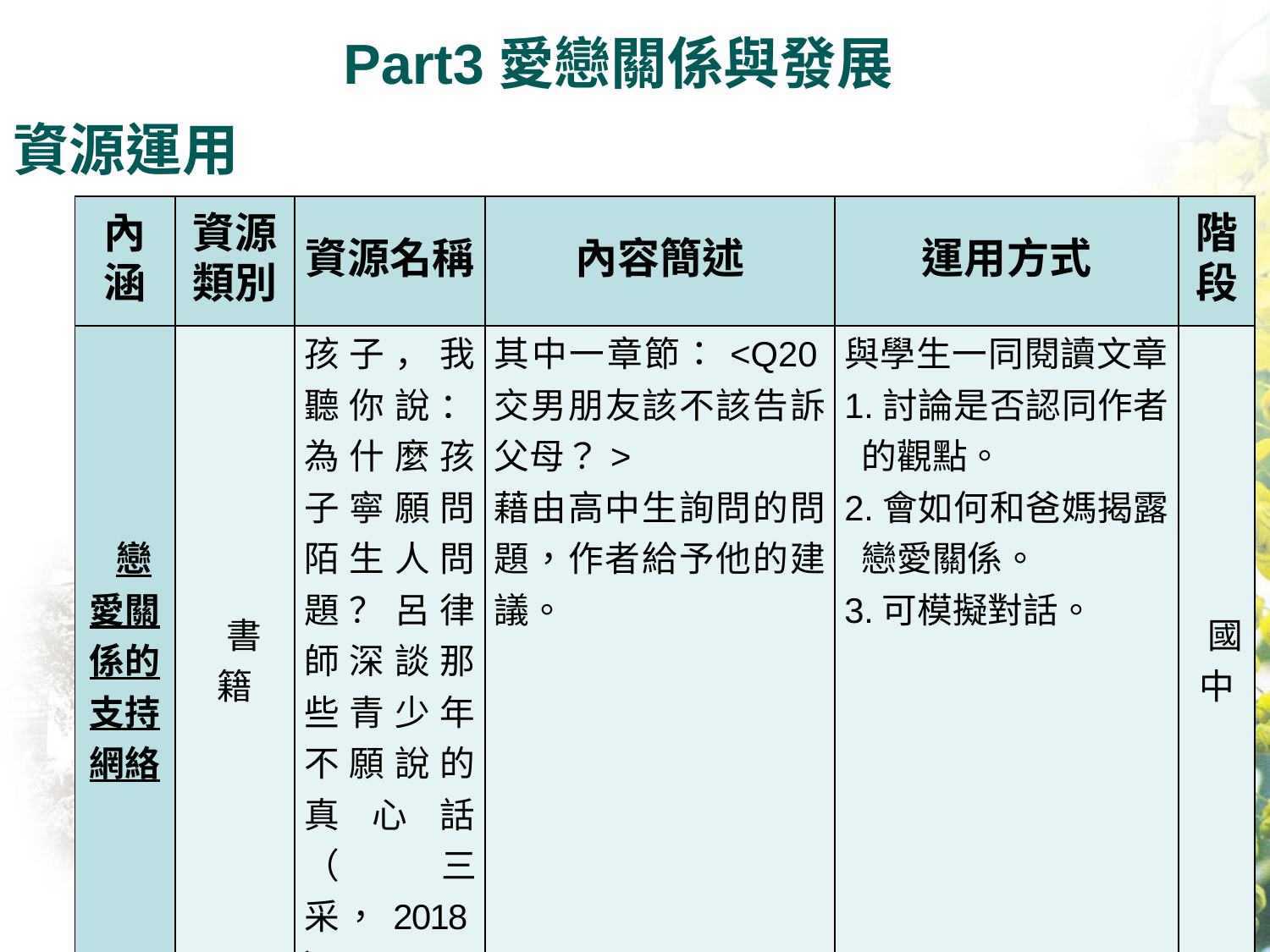

Part3愛戀關係與發展
資源運用
| 內涵 | 資源類別 | 資源名稱 | 內容簡述 | 運用方式 | 階段 |
| --- | --- | --- | --- | --- | --- |
| 戀愛關係的支持網絡 | 書籍 | 孩子，我聽你說：為什麼孩子寧願問陌生人問題？呂律師深談那些青少年不願說的真心話（三采，2018） | 其中一章節：<Q20交男朋友該不該告訴父母？> 藉由高中生詢問的問題，作者給予他的建議。 | 與學生一同閱讀文章： 1.討論是否認同作者的觀點。 2.會如何和爸媽揭露戀愛關係。 3.可模擬對話。 | 國中 |